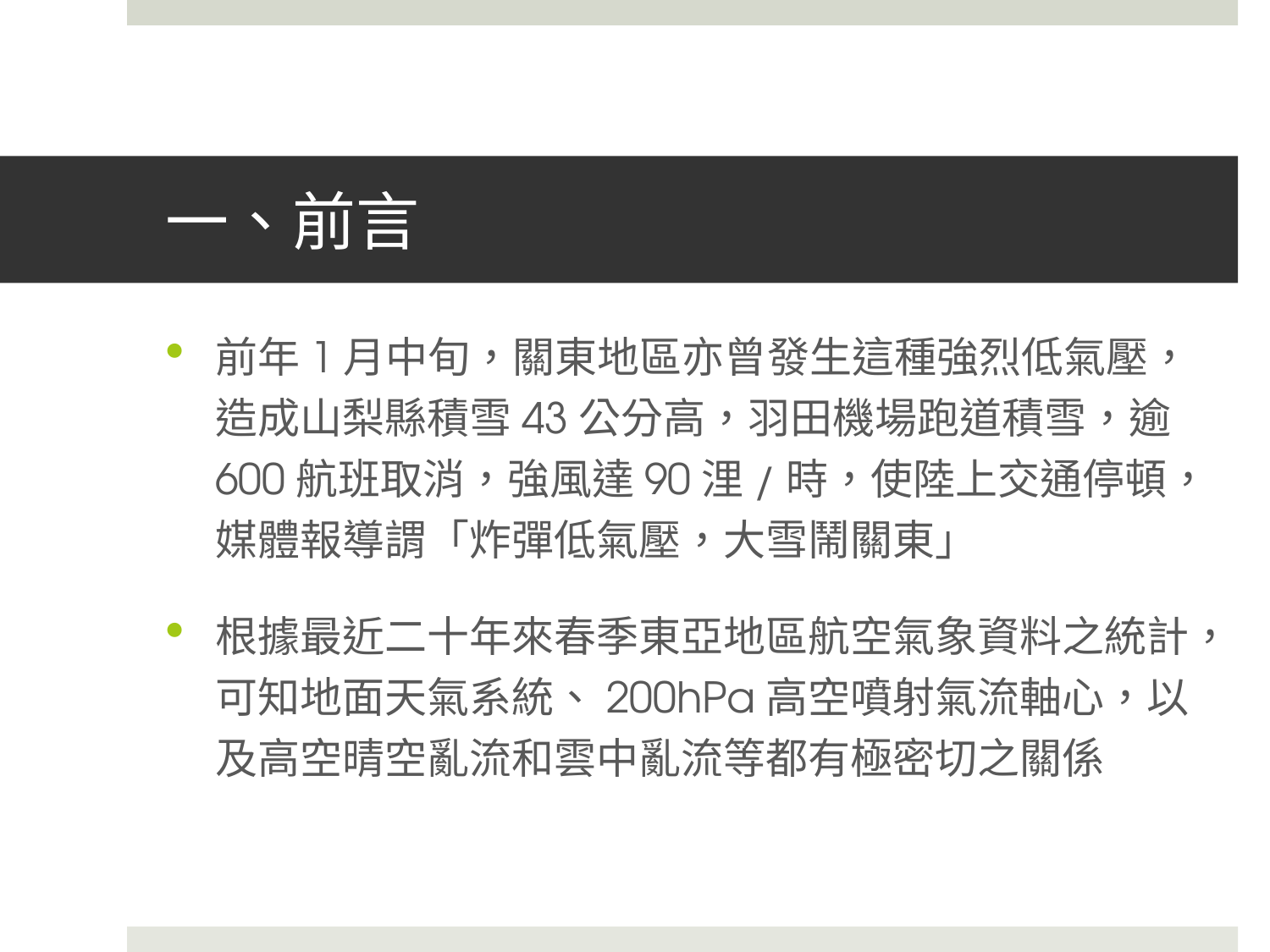

# 一、前言
前年1月中旬，關東地區亦曾發生這種強烈低氣壓，造成山梨縣積雪43公分高，羽田機場跑道積雪，逾600航班取消，強風達90浬/時，使陸上交通停頓，媒體報導謂「炸彈低氣壓，大雪鬧關東」
根據最近二十年來春季東亞地區航空氣象資料之統計，可知地面天氣系統、200hPa高空噴射氣流軸心，以及高空晴空亂流和雲中亂流等都有極密切之關係